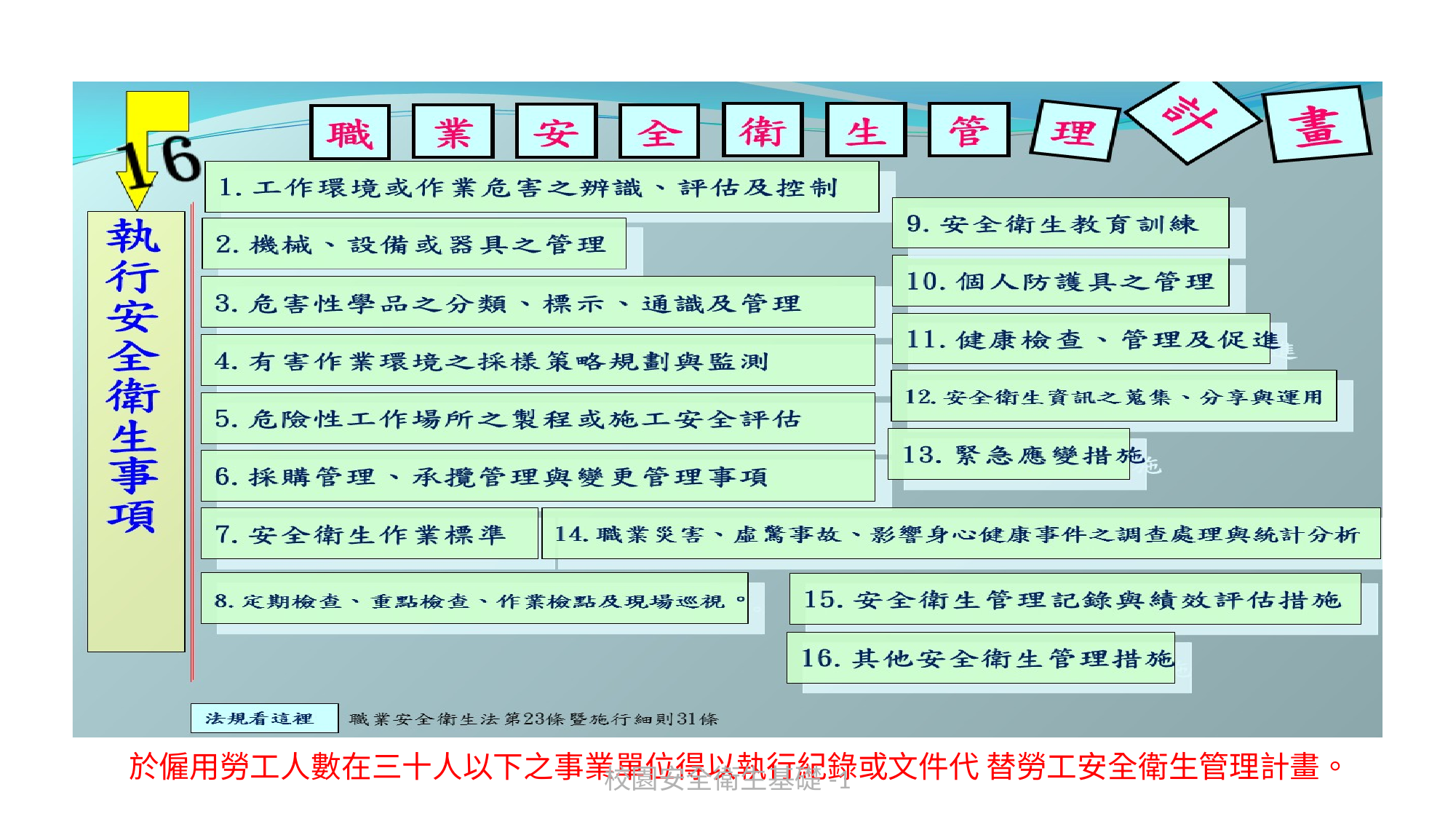

於僱用勞工人數在三十人以下之事業單位得以執行紀錄或文件代 替勞工安全衛生管理計畫。
校園安全衛生基礎-1
60